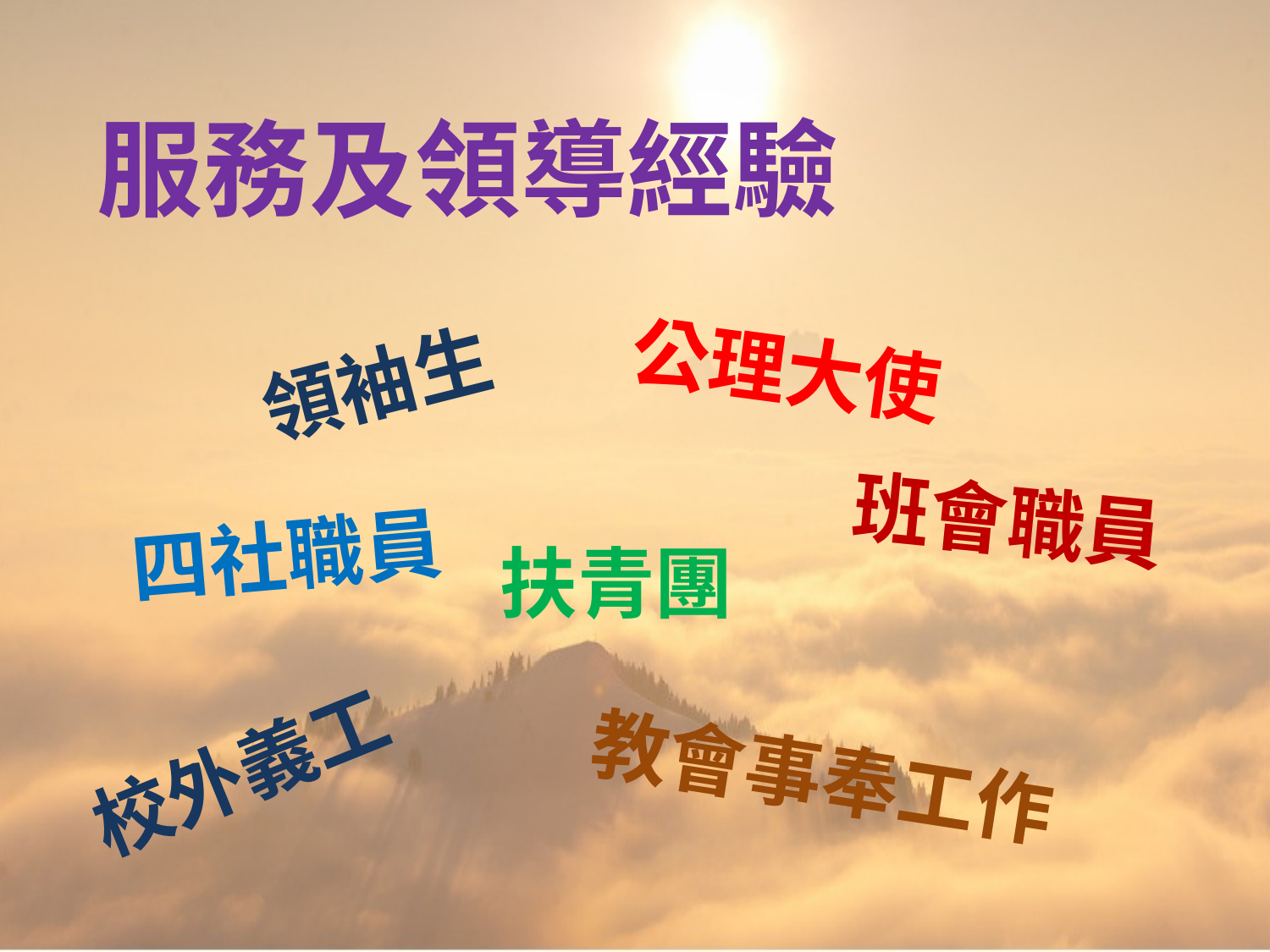

服務及領導經驗
領袖生
公理大使
班會職員
四社職員
扶青團
校外義工
教會事奉工作